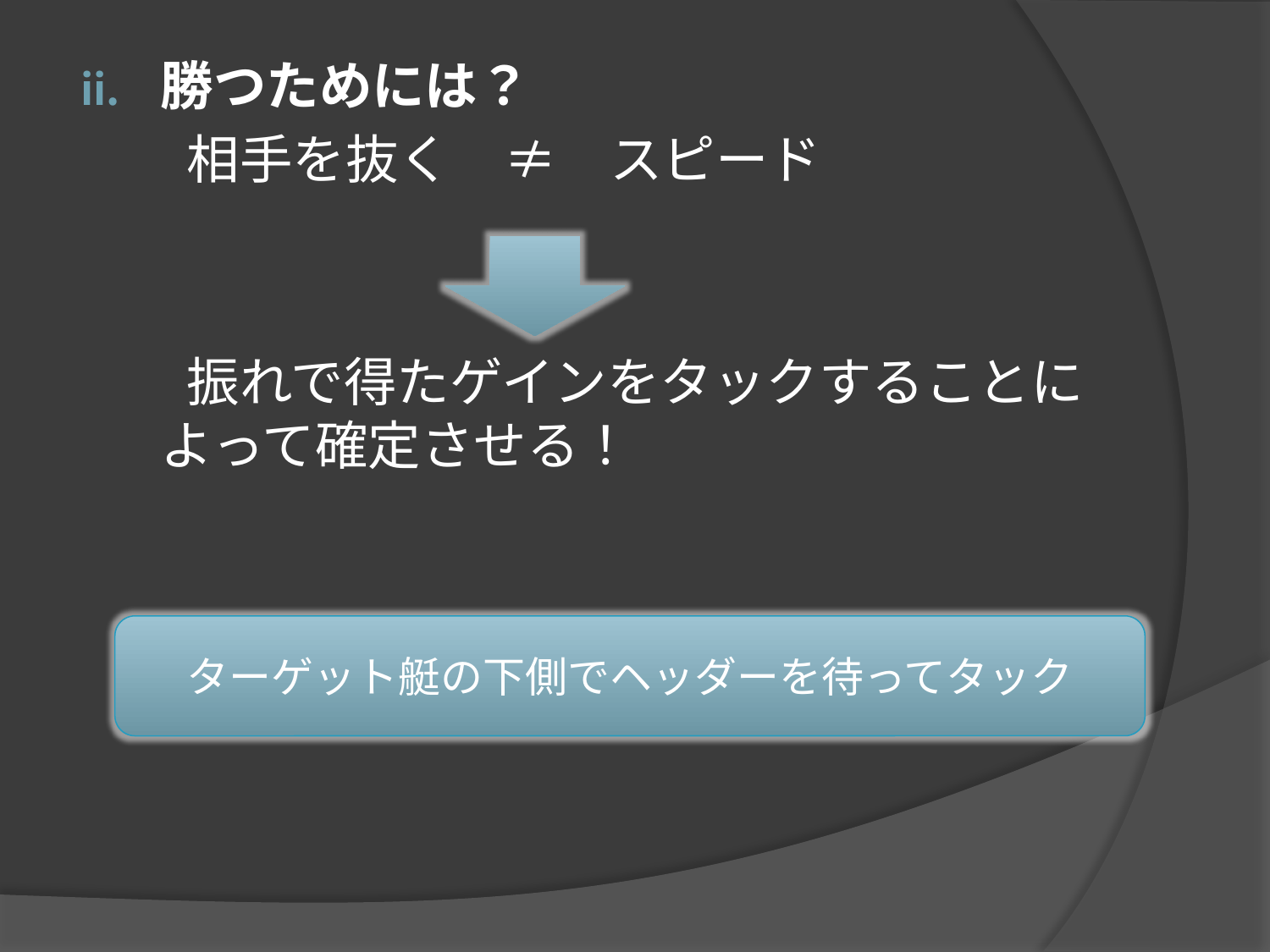

勝つためには？
　　相手を抜く　≠　スピード

　　振れで得たゲインをタックすることによって確定させる！

ターゲット艇の下側でヘッダーを待ってタック